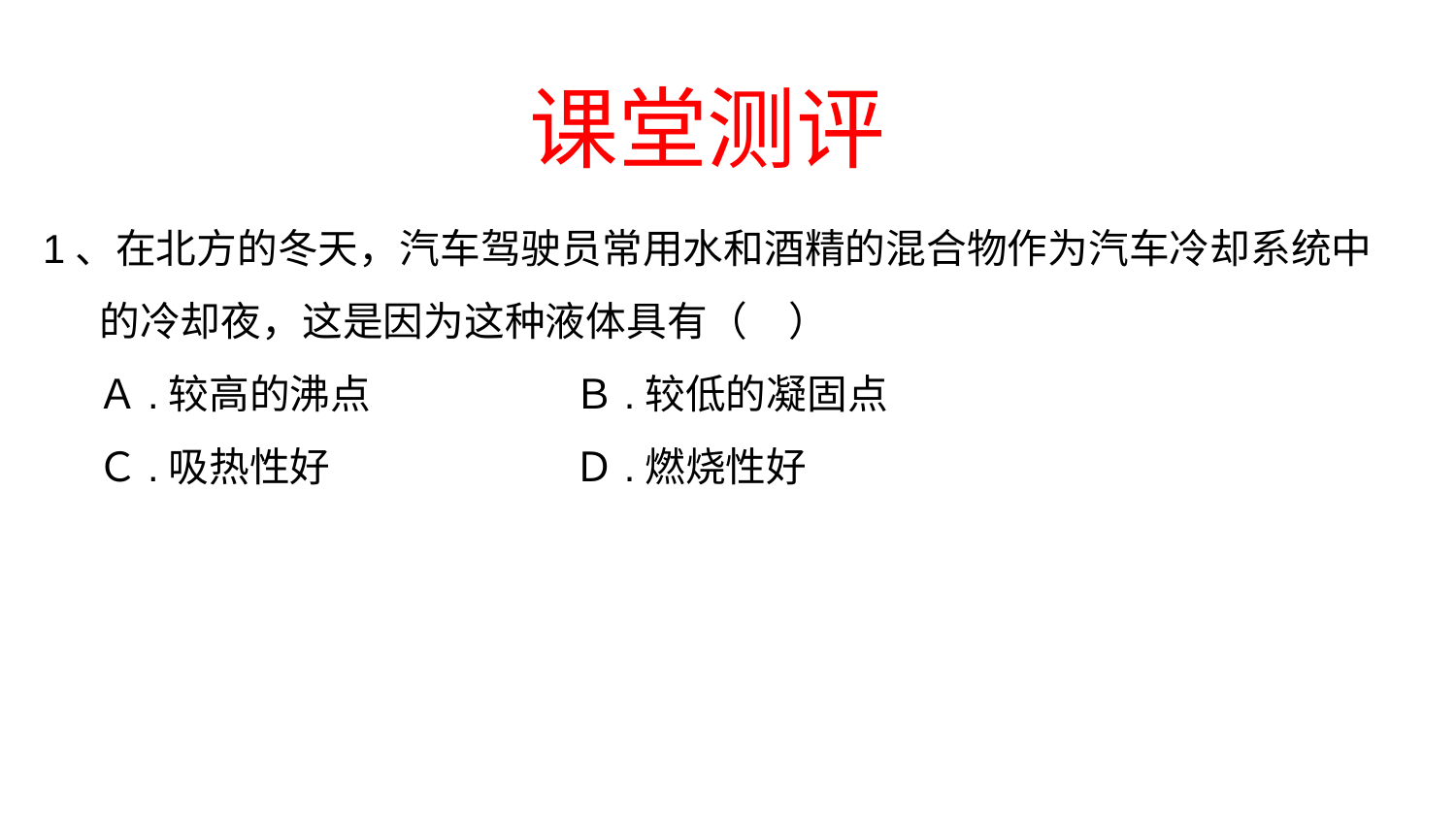

课堂测评
1、在北方的冬天，汽车驾驶员常用水和酒精的混合物作为汽车冷却系统中的冷却夜，这是因为这种液体具有（　）
     Ａ.较高的沸点　　　　　Ｂ.较低的凝固点
     Ｃ.吸热性好　　　　　　Ｄ.燃烧性好